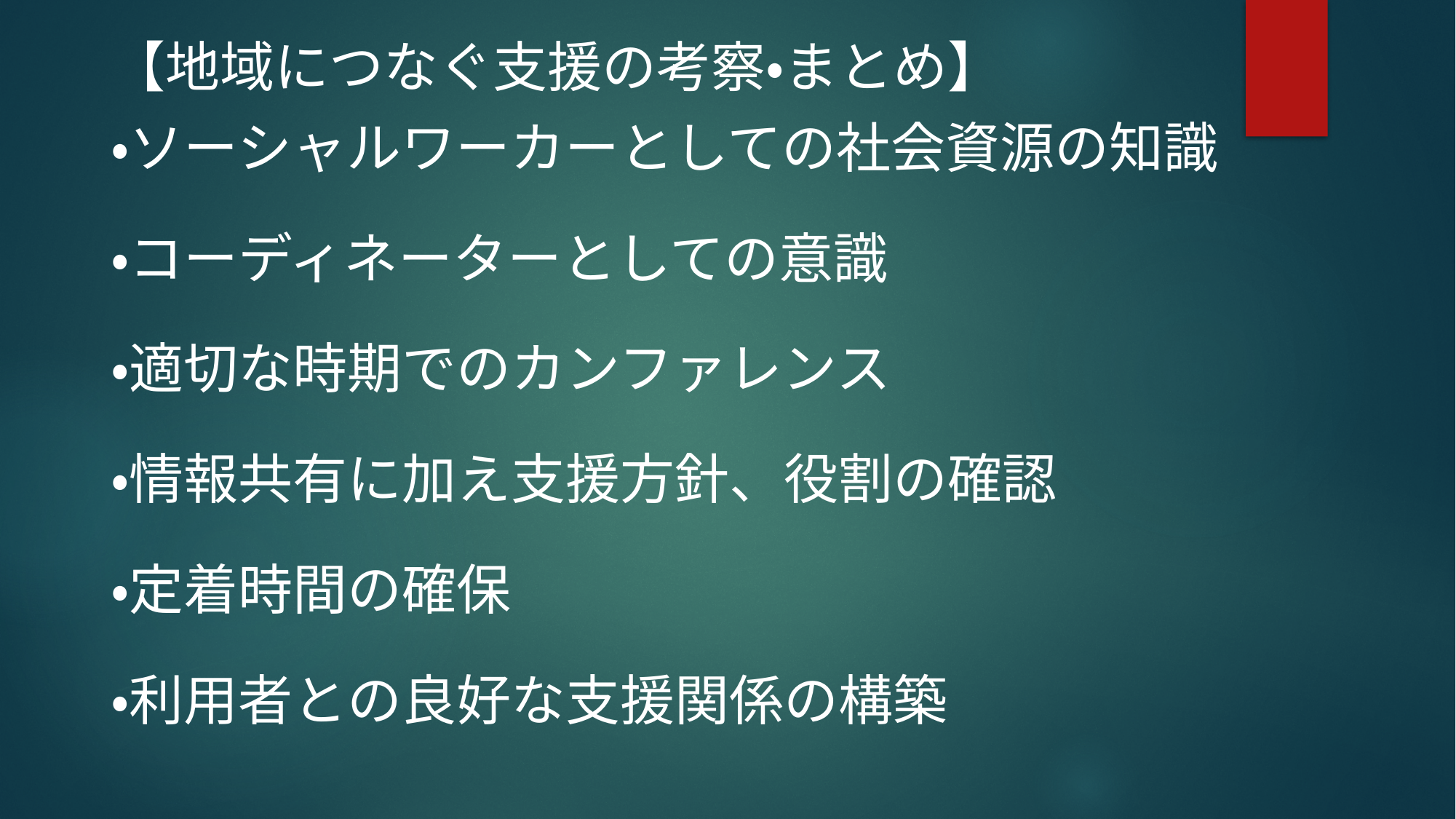

【地域につなぐ支援の考察・まとめ】
・ソーシャルワーカーとしての社会資源の知識

・コーディネーターとしての意識

・適切な時期でのカンファレンス

・情報共有に加え支援方針、役割の確認

・定着時間の確保

・利用者との良好な支援関係の構築